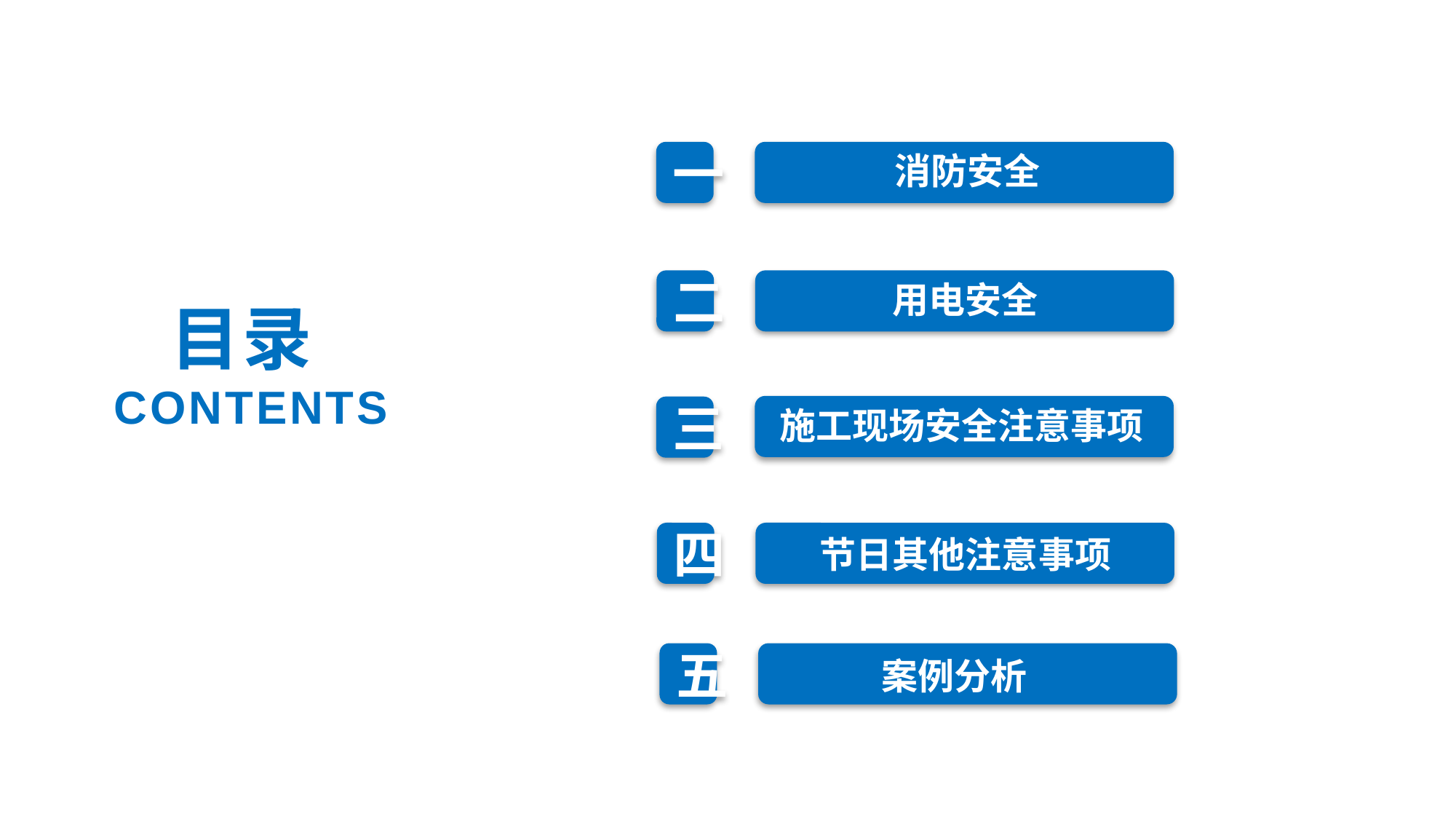

消防安全

一
用电安全

二
目录
CONTENTS
施工现场安全注意事项

三

节日其他注意事项
四
五

案例分析